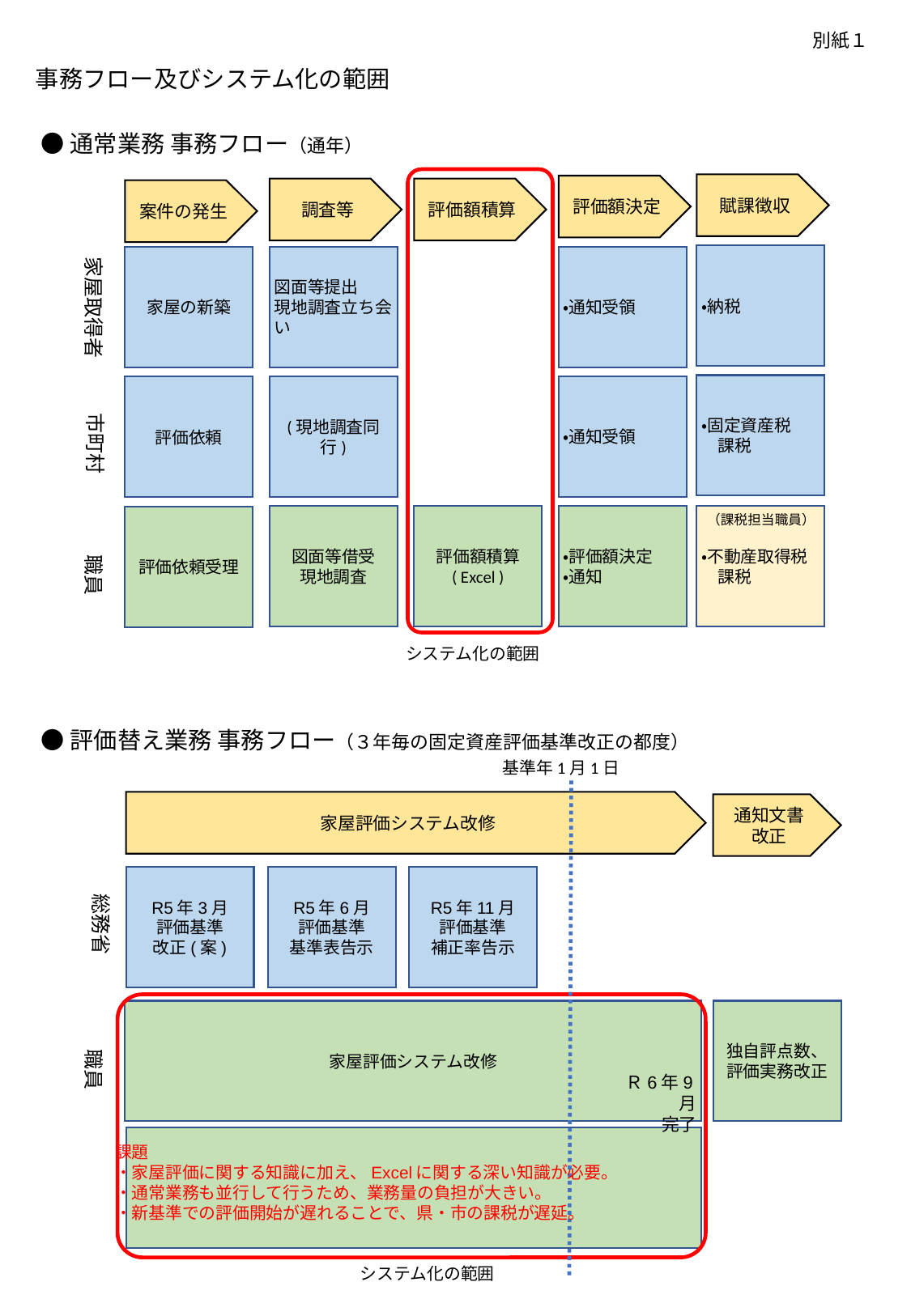

別紙１
　事務フロー及びシステム化の範囲
●通常業務 事務フロー（通年）

賦課徴収
評価額決定
調査等
評価額積算
案件の発生
家屋取得者
・納税
家屋の新築
図面等提出
現地調査立ち会い
・通知受領
・固定資産税
　課税
市町村
(現地調査同行)
・通知受領
評価依頼
（課税担当職員）
・不動産取得税
　課税
図面等借受
現地調査
評価額積算
( Excel )
・評価額決定
・通知
評価依頼受理
職員
システム化の範囲
●評価替え業務 事務フロー（３年毎の固定資産評価基準改正の都度）
基準年1月1日
家屋評価システム改修
通知文書
改正
総務省
R5年3月
評価基準
改正(案)
R5年6月
評価基準
基準表告示
R5年11月
評価基準
補正率告示

家屋評価システム改修
独自評点数、
評価実務改正
職員
Ｒ6年9月
完了

課題
・家屋評価に関する知識に加え、Excelに関する深い知識が必要。
・通常業務も並行して行うため、業務量の負担が大きい。
・新基準での評価開始が遅れることで、県・市の課税が遅延。
システム化の範囲